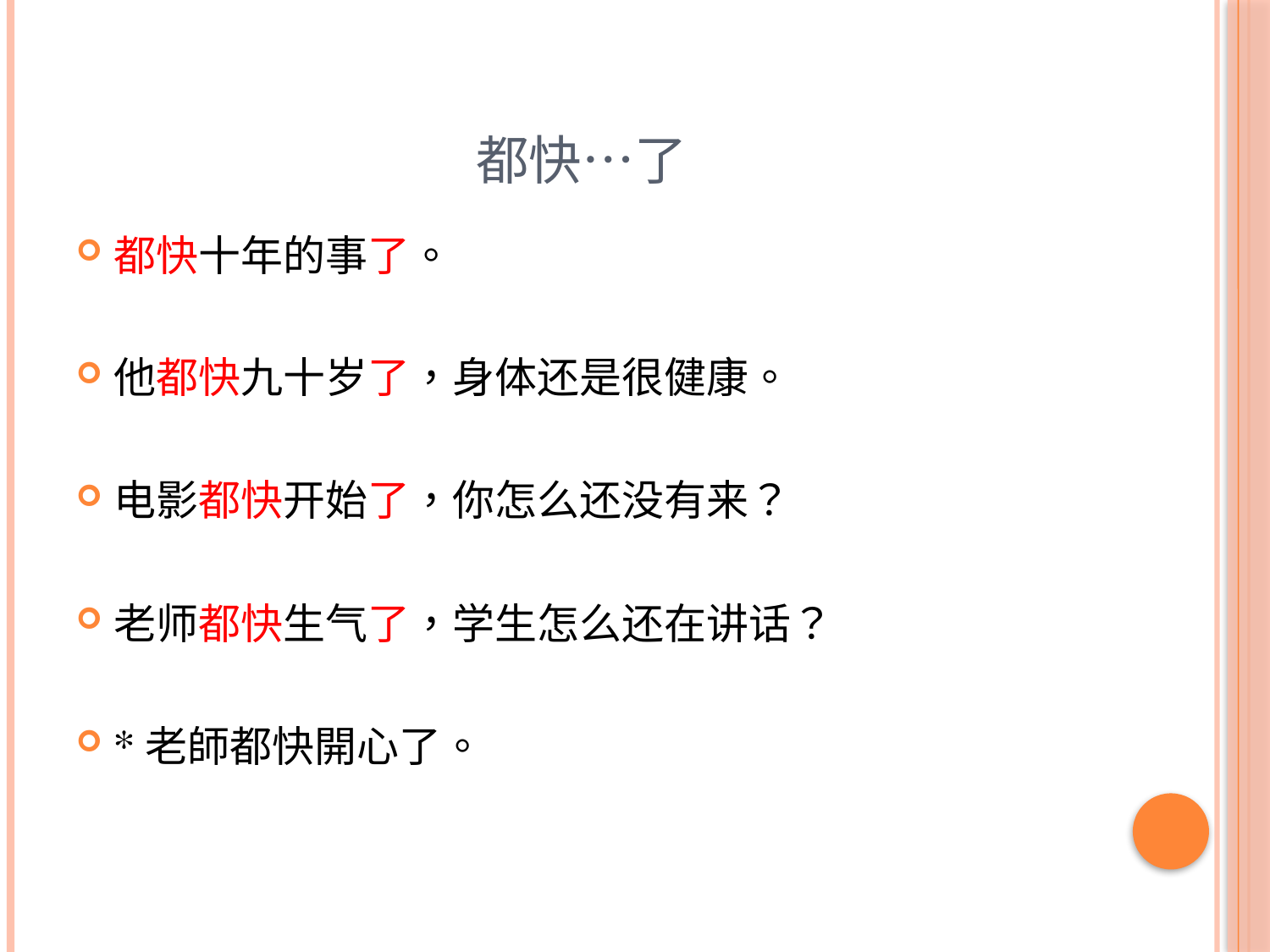

# 都快…了
都快十年的事了。

他都快九十岁了，身体还是很健康。

电影都快开始了，你怎么还没有来？

老师都快生气了，学生怎么还在讲话？

*老師都快開心了。